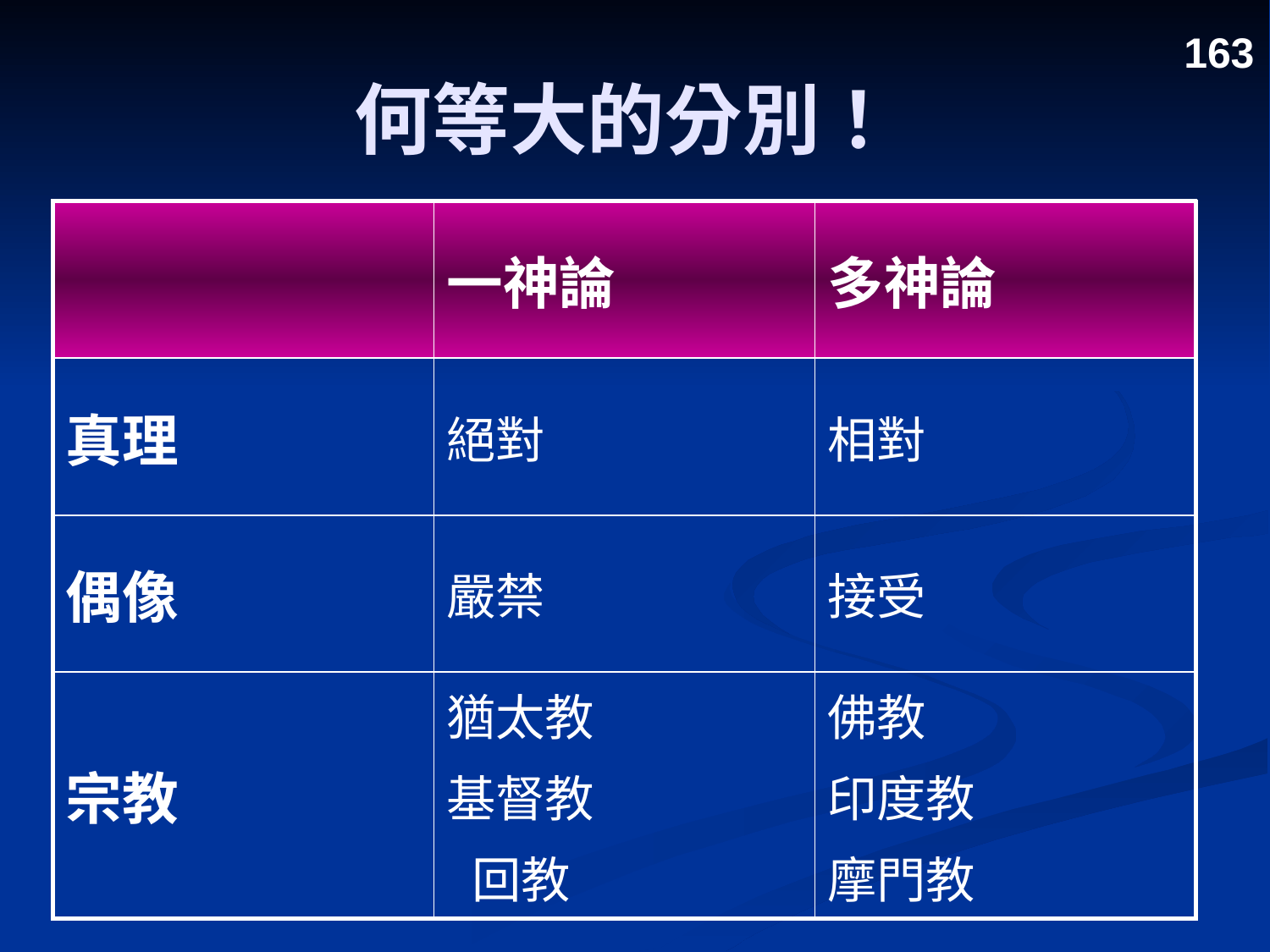

163
# 何等大的分別！
|  | 一神論 | 多神論 |
| --- | --- | --- |
| 真理 | 絕對 | 相對 |
| 偶像 | 嚴禁 | 接受 |
| 宗教 | 猶太教 基督教 回教 | 佛教 印度教 摩門教 |